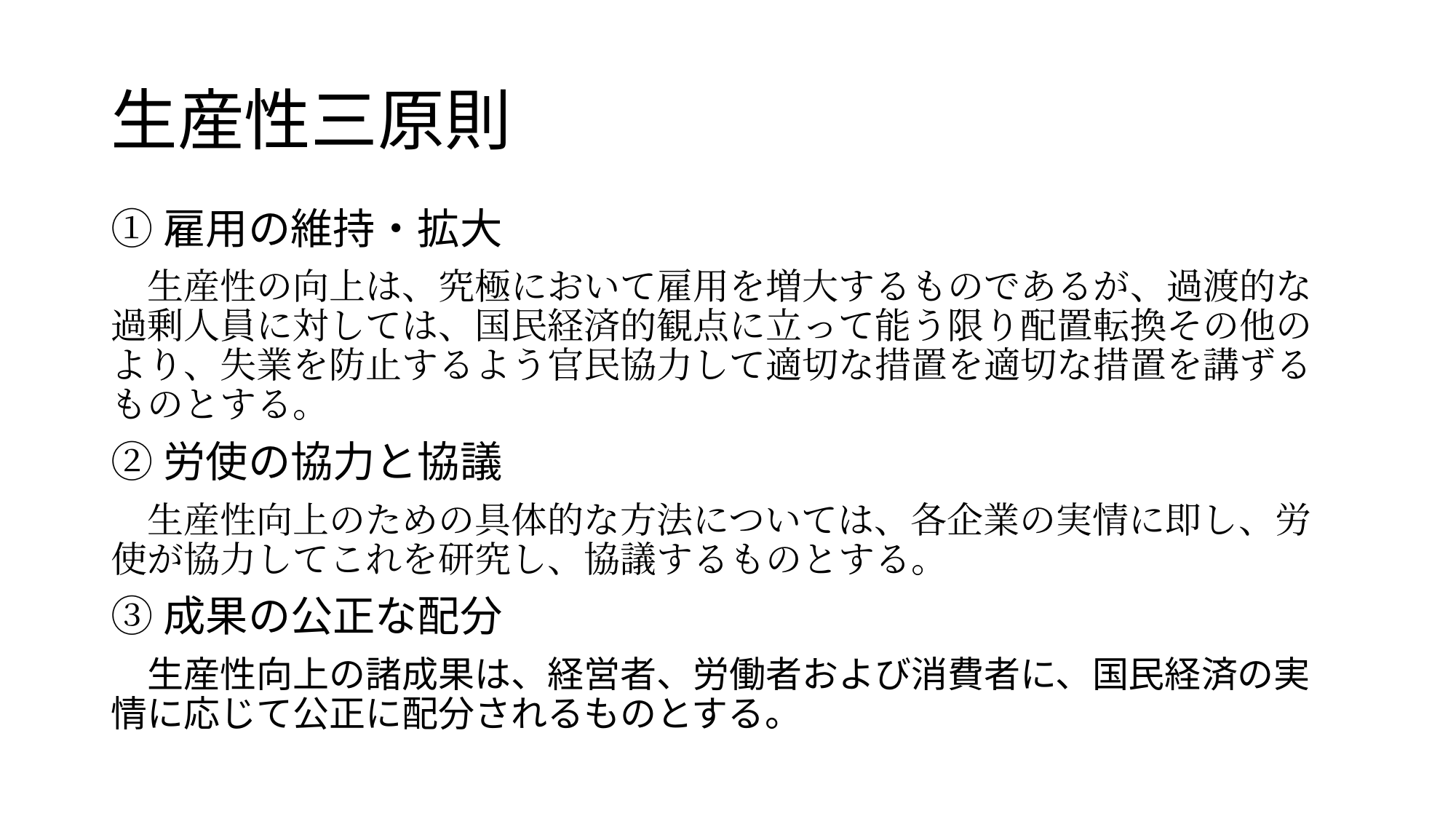

# 生産性三原則
➀雇用の維持・拡大
　生産性の向上は、究極において雇用を増大するものであるが、過渡的な過剰人員に対しては、国民経済的観点に立って能う限り配置転換その他のより、失業を防止するよう官民協力して適切な措置を適切な措置を講ずるものとする。
➁労使の協力と協議
　生産性向上のための具体的な方法については、各企業の実情に即し、労使が協力してこれを研究し、協議するものとする。
➂成果の公正な配分
　生産性向上の諸成果は、経営者、労働者および消費者に、国民経済の実情に応じて公正に配分されるものとする。